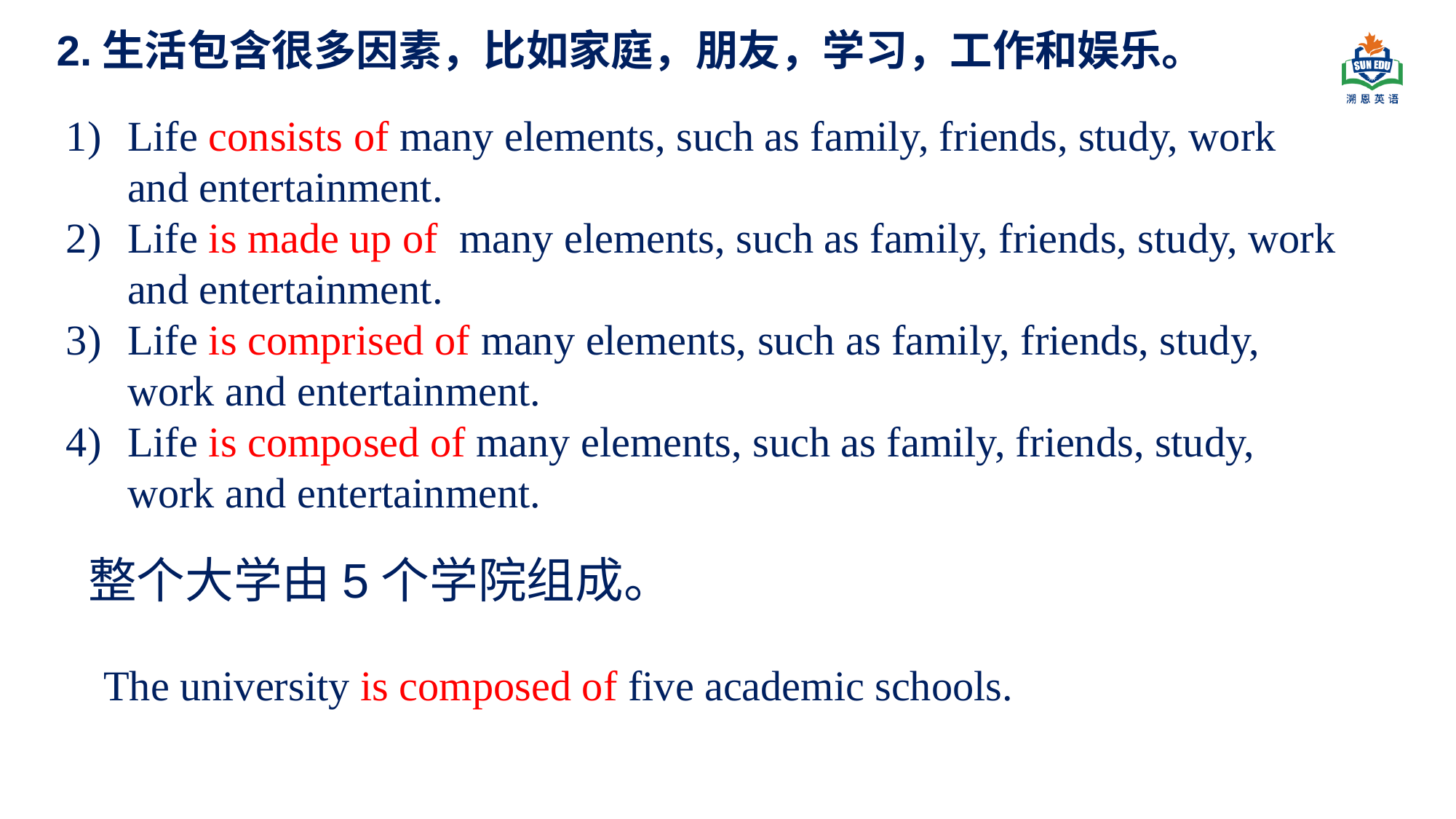

2.生活包含很多因素，比如家庭，朋友，学习，工作和娱乐。
Life consists of many elements, such as family, friends, study, work and entertainment.
Life is made up of  many elements, such as family, friends, study, work and entertainment.
Life is comprised of many elements, such as family, friends, study, work and entertainment.
Life is composed of many elements, such as family, friends, study, work and entertainment.
整个大学由5个学院组成。
The university is composed of five academic schools.